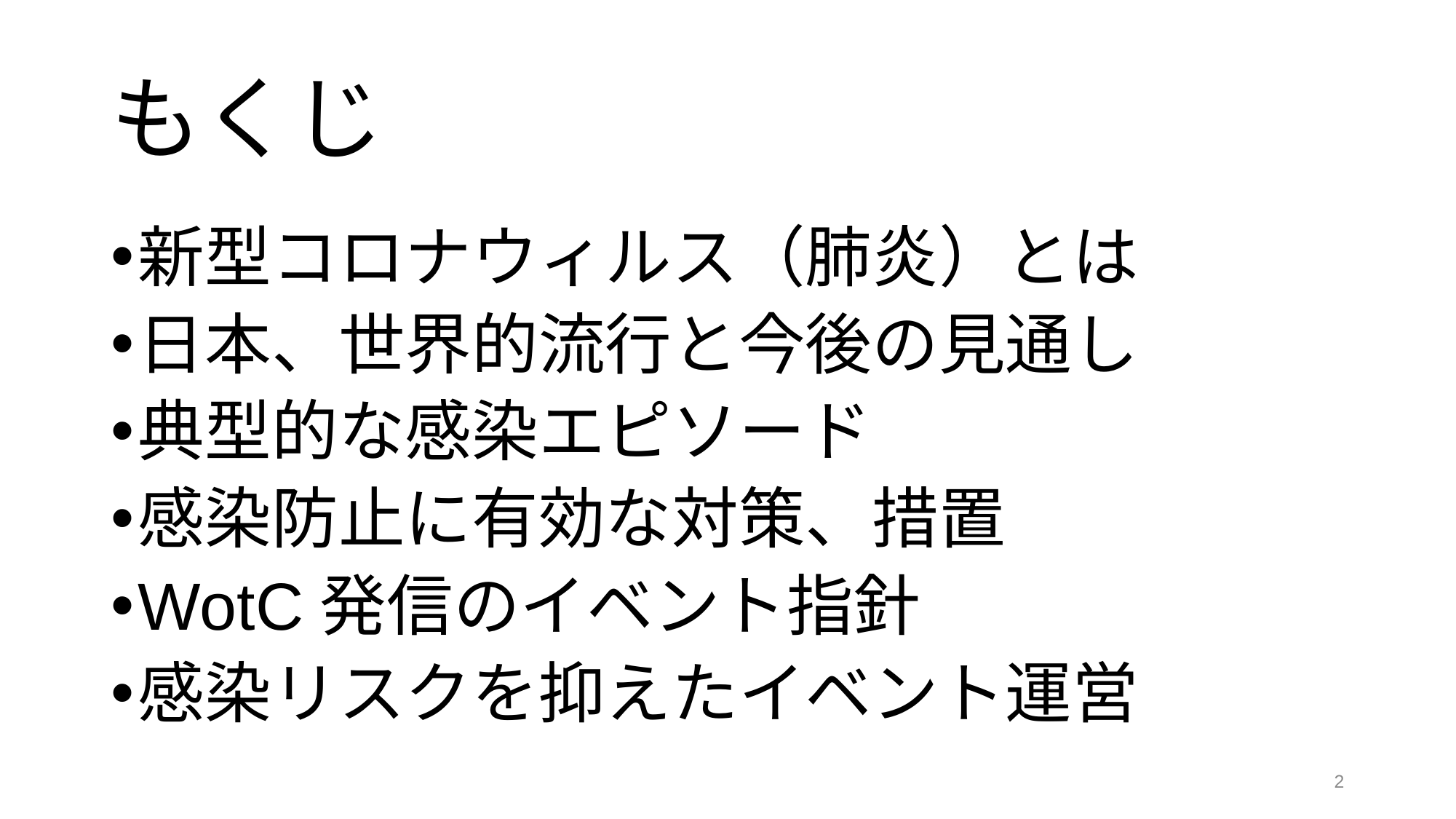

# もくじ
新型コロナウィルス（肺炎）とは
日本、世界的流行と今後の見通し
典型的な感染エピソード
感染防止に有効な対策、措置
WotC発信のイベント指針
感染リスクを抑えたイベント運営
2